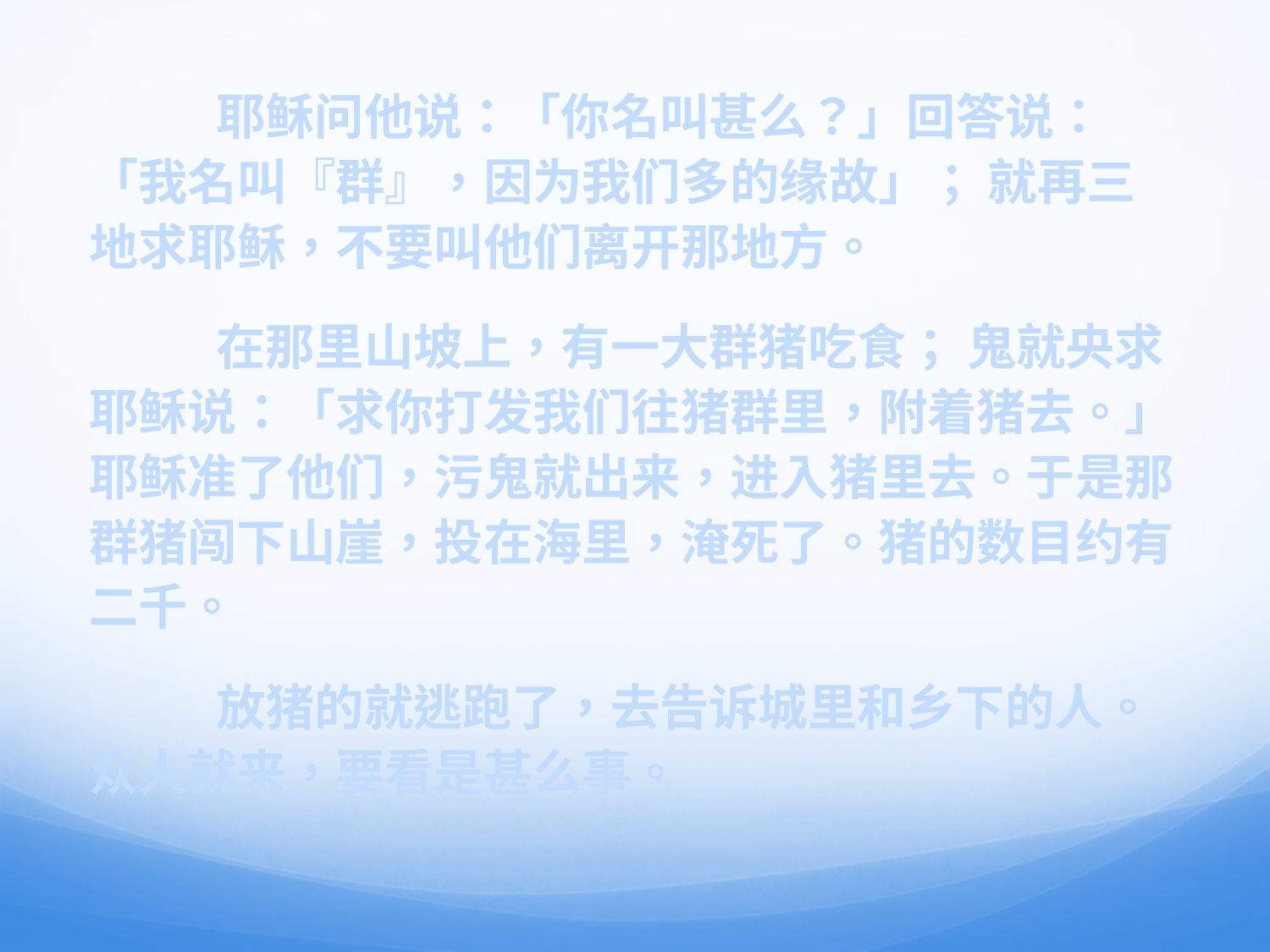

耶稣问他说：「你名叫甚么？」回答说：「我名叫『群』，因为我们多的缘故」； 就再三地求耶稣，不要叫他们离开那地方。
	在那里山坡上，有一大群猪吃食； 鬼就央求耶稣说：「求你打发我们往猪群里，附着猪去。」 耶稣准了他们，污鬼就出来，进入猪里去。于是那群猪闯下山崖，投在海里，淹死了。猪的数目约有二千。
	放猪的就逃跑了，去告诉城里和乡下的人。众人就来，要看是甚么事。